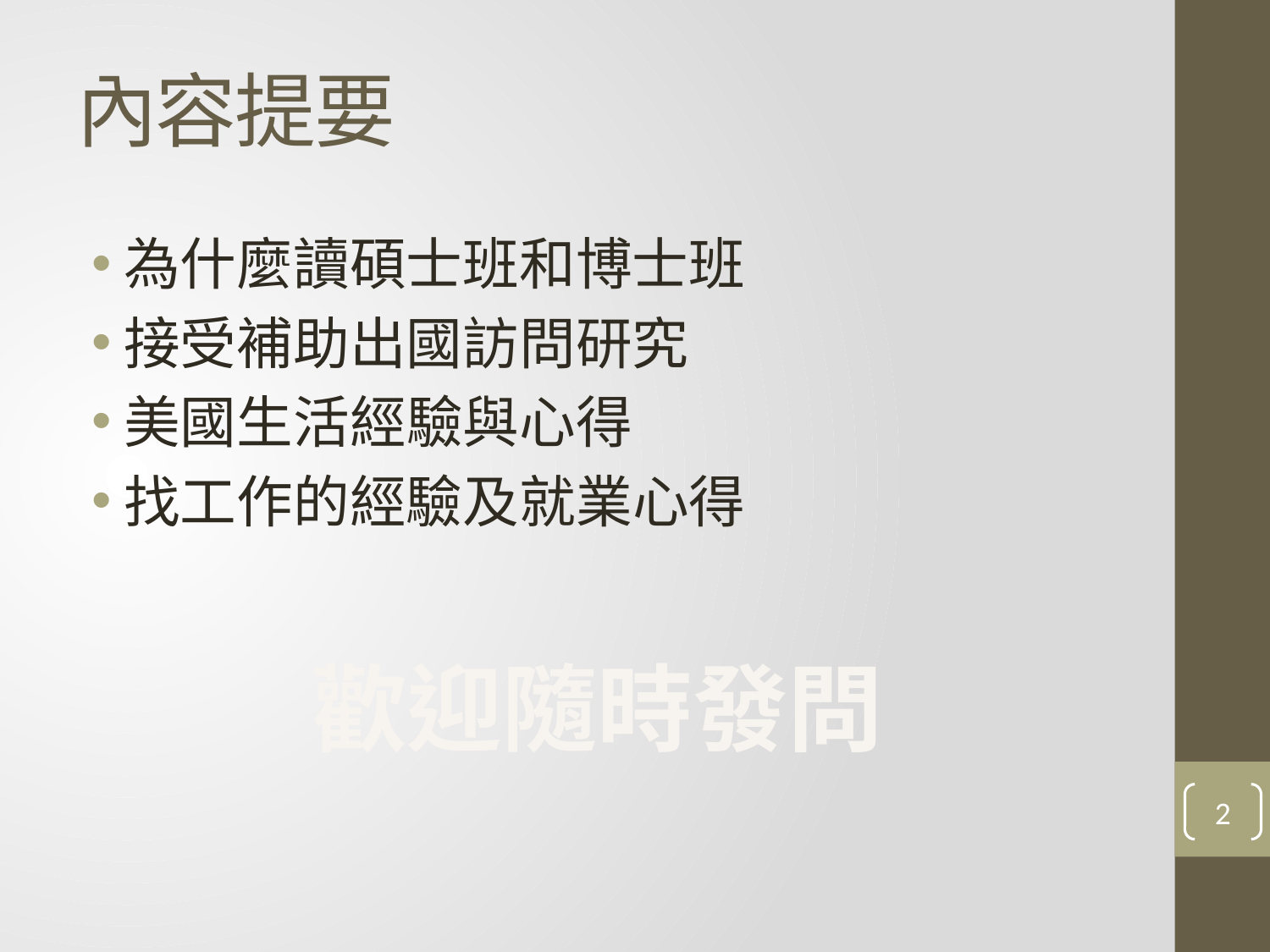

# 內容提要
為什麼讀碩士班和博士班
接受補助出國訪問研究
美國生活經驗與心得
找工作的經驗及就業心得
歡迎隨時發問
2